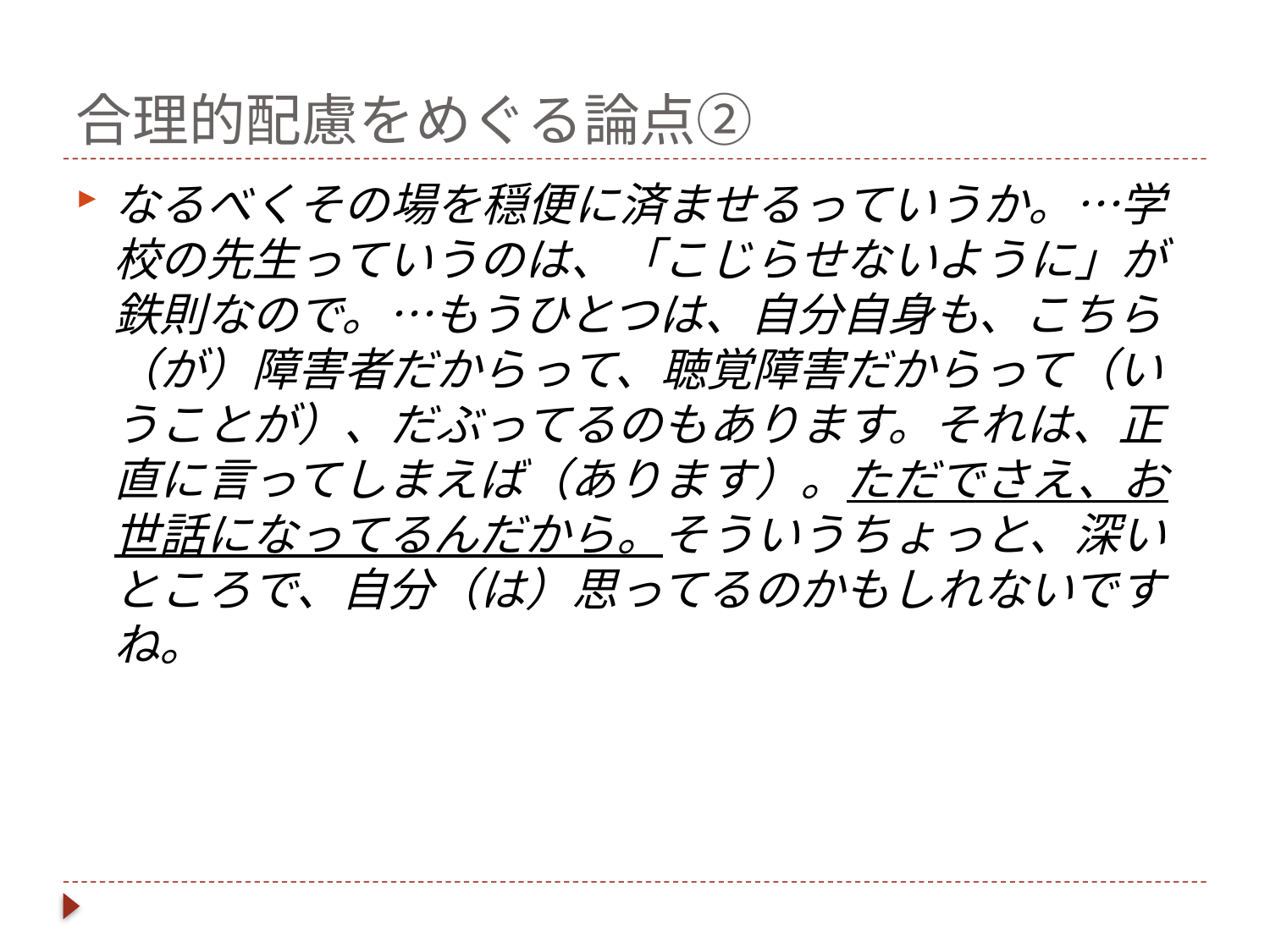

# 合理的配慮をめぐる論点②
なるべくその場を穏便に済ませるっていうか。…学校の先生っていうのは、「こじらせないように」が鉄則なので。…もうひとつは、自分自身も、こちら（が）障害者だからって、聴覚障害だからって（いうことが）、だぶってるのもあります。それは、正直に言ってしまえば（あります）。ただでさえ、お世話になってるんだから。そういうちょっと、深いところで、自分（は）思ってるのかもしれないですね。